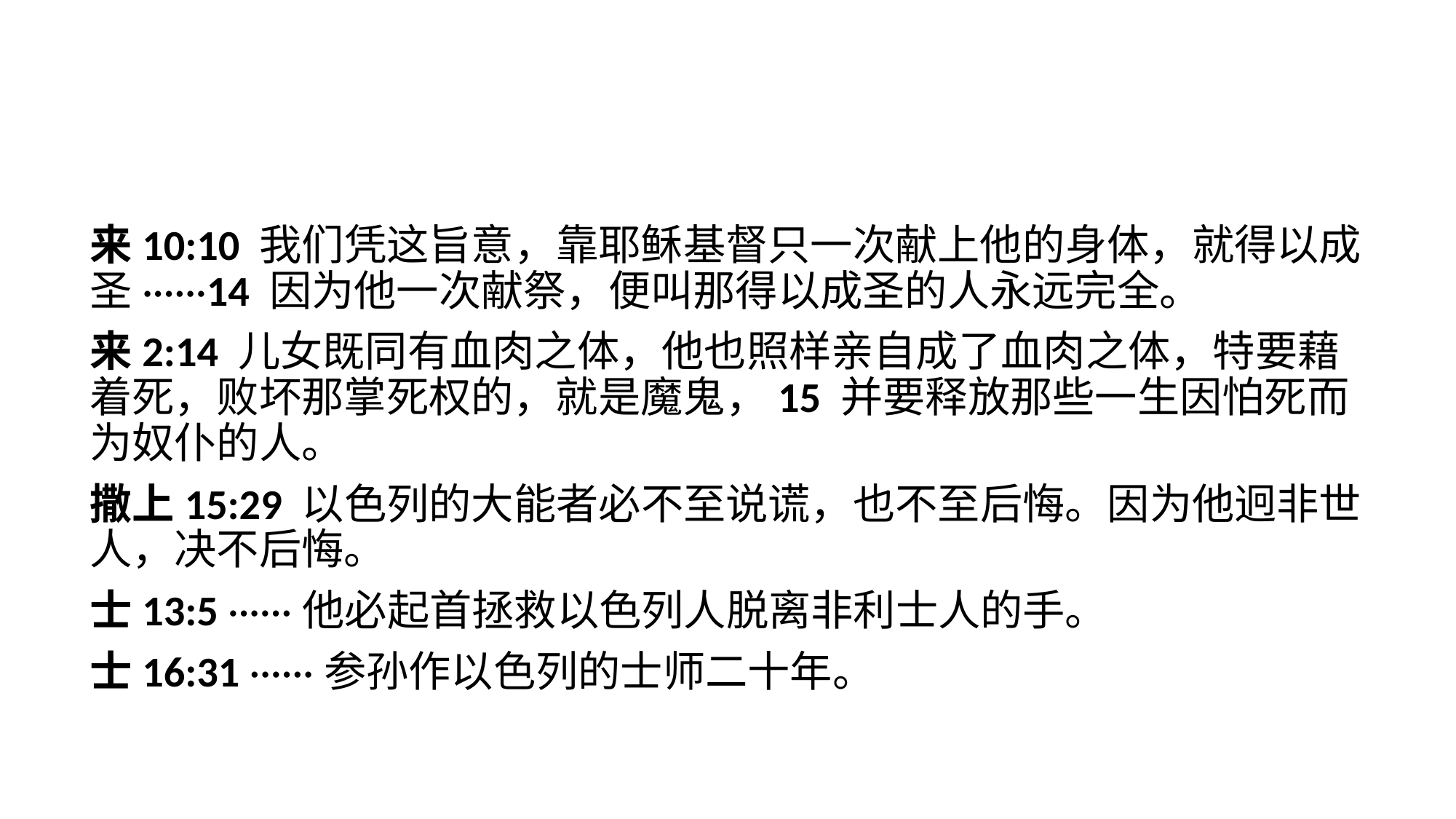

来10:10 我们凭这旨意，靠耶稣基督只一次献上他的身体，就得以成圣······14 因为他一次献祭，便叫那得以成圣的人永远完全。
来2:14 儿女既同有血肉之体，他也照样亲自成了血肉之体，特要藉着死，败坏那掌死权的，就是魔鬼，15 并要释放那些一生因怕死而为奴仆的人。
撒上15:29 以色列的大能者必不至说谎，也不至后悔。因为他迥非世人，决不后悔。
士13:5 ······他必起首拯救以色列人脱离非利士人的手。
士16:31 ······参孙作以色列的士师二十年。